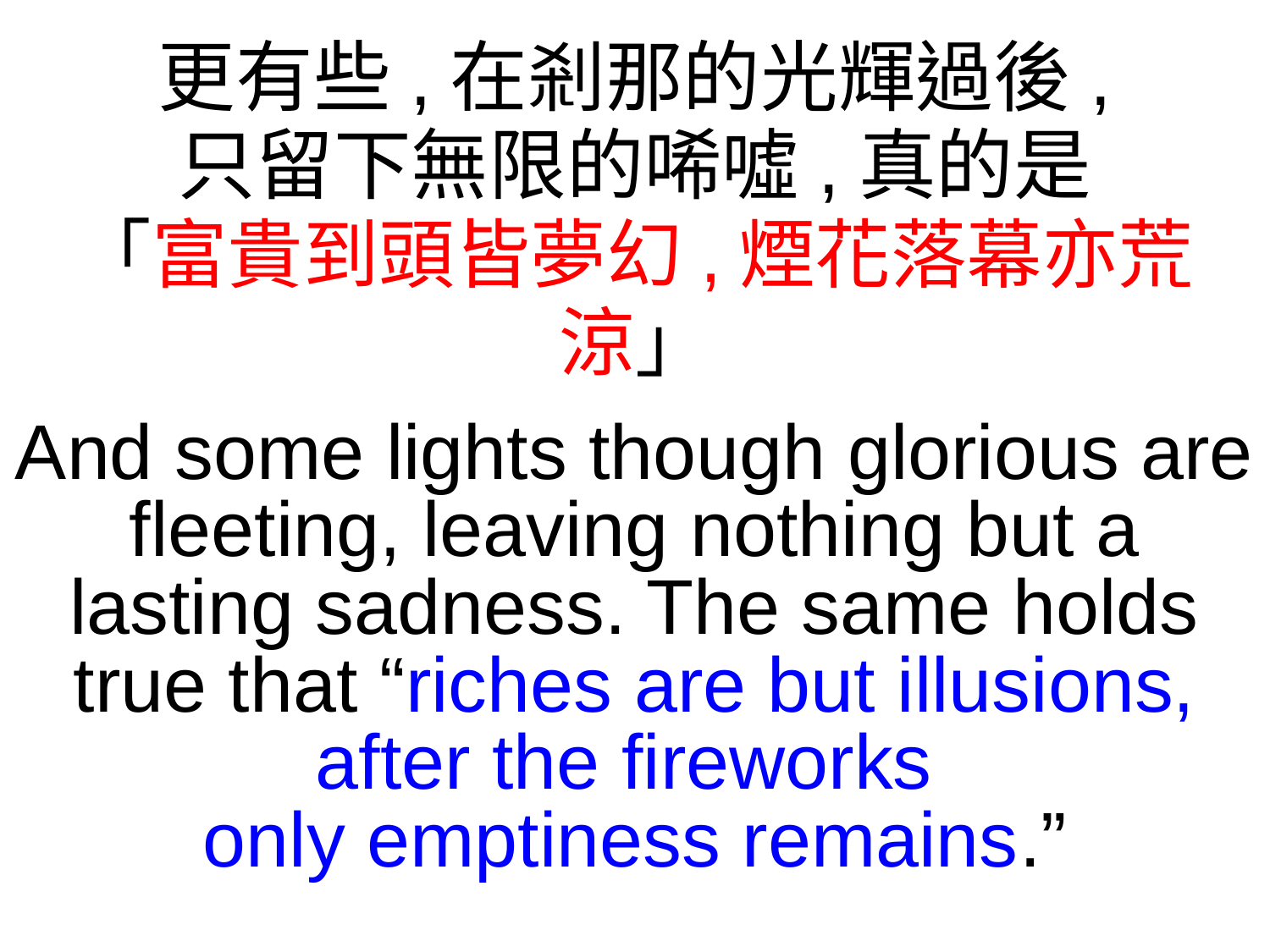

更有些,在剎那的光輝過後,
只留下無限的唏噓,真的是
「富貴到頭皆夢幻,煙花落幕亦荒涼」
And some lights though glorious are fleeting, leaving nothing but a lasting sadness. The same holds true that “riches are but illusions, after the fireworks
only emptiness remains.”